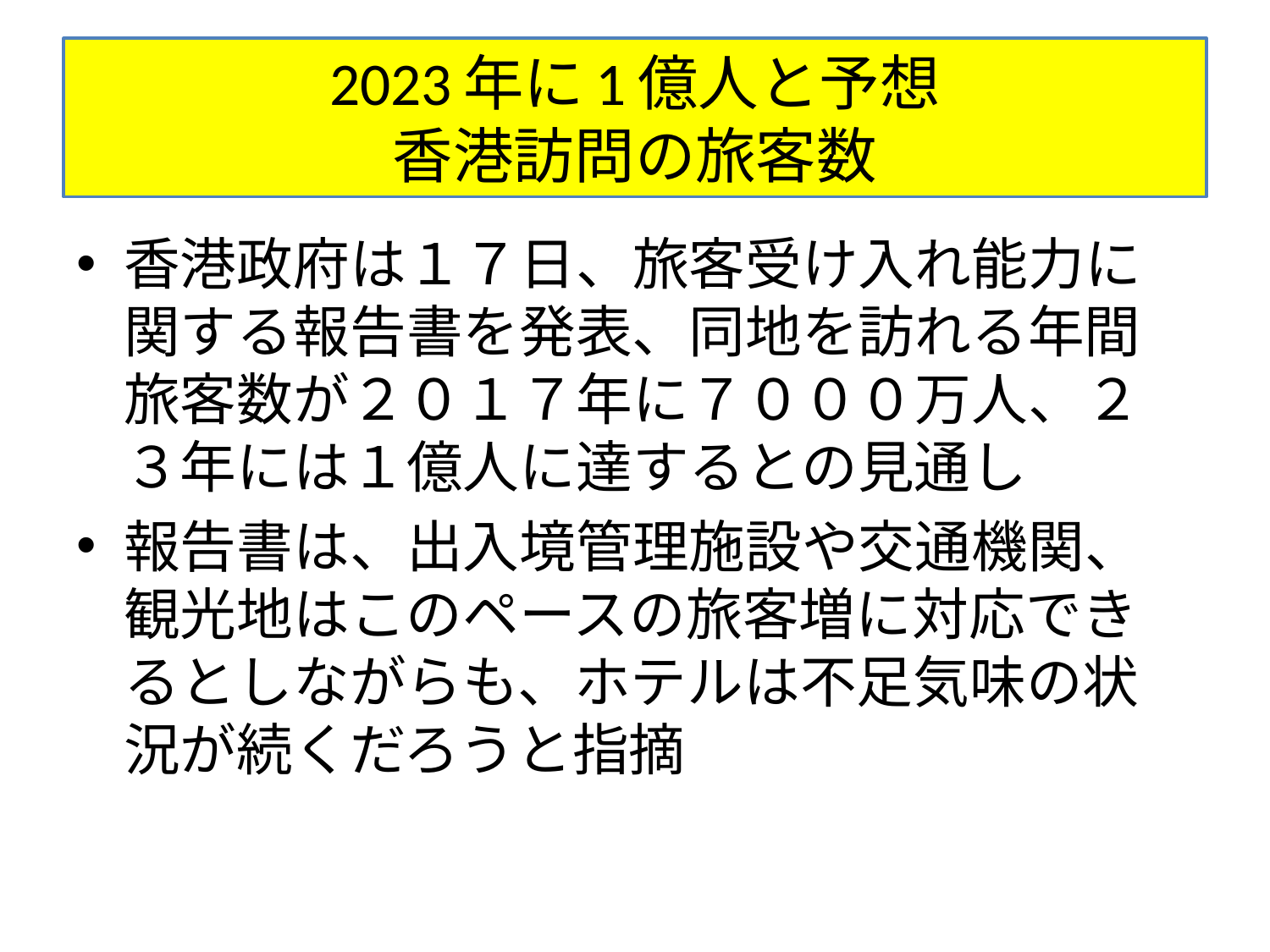

# 2023年に1億人と予想 香港訪問の旅客数
香港政府は１７日、旅客受け入れ能力に関する報告書を発表、同地を訪れる年間旅客数が２０１７年に７０００万人、２３年には１億人に達するとの見通し
報告書は、出入境管理施設や交通機関、観光地はこのペースの旅客増に対応できるとしながらも、ホテルは不足気味の状況が続くだろうと指摘